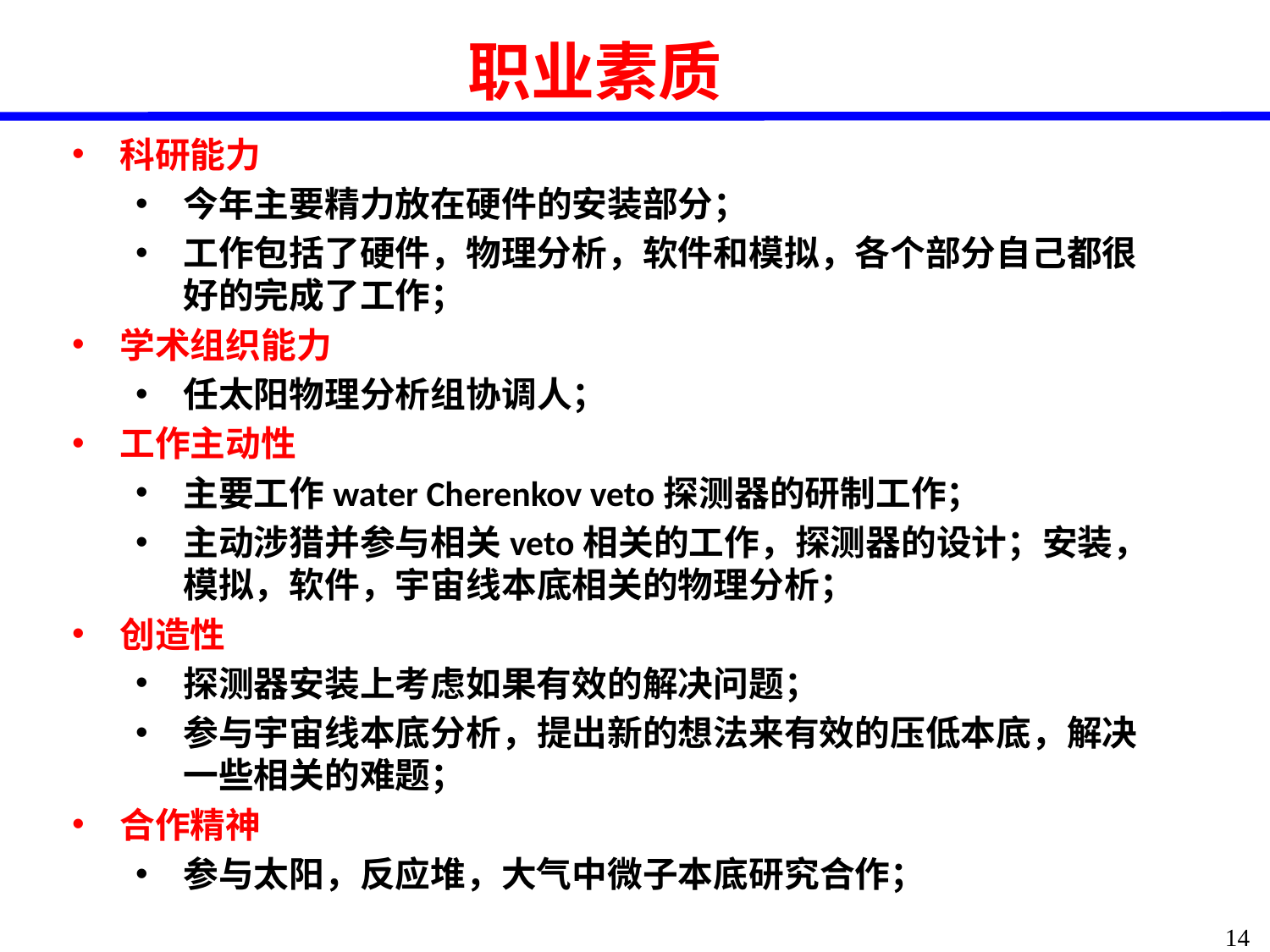

职业素质
科研能力
今年主要精力放在硬件的安装部分；
工作包括了硬件，物理分析，软件和模拟，各个部分自己都很好的完成了工作；
学术组织能力
任太阳物理分析组协调人；
工作主动性
主要工作water Cherenkov veto探测器的研制工作；
主动涉猎并参与相关veto相关的工作，探测器的设计；安装，模拟，软件，宇宙线本底相关的物理分析；
创造性
探测器安装上考虑如果有效的解决问题；
参与宇宙线本底分析，提出新的想法来有效的压低本底，解决一些相关的难题；
合作精神
参与太阳，反应堆，大气中微子本底研究合作；

14